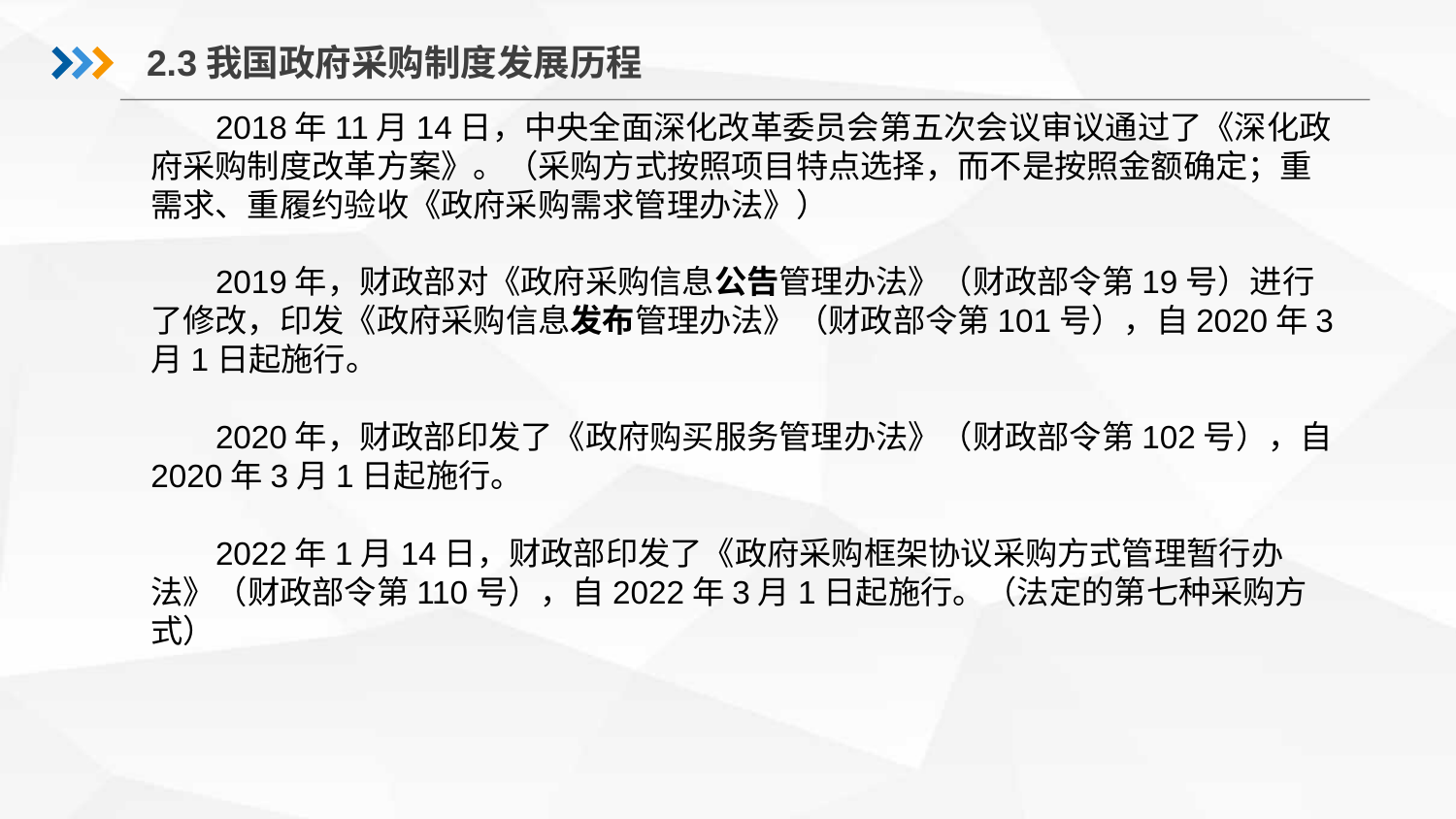

2.3我国政府采购制度发展历程

2018年11月14日，中央全面深化改革委员会第五次会议审议通过了《深化政府采购制度改革方案》。（采购方式按照项目特点选择，而不是按照金额确定；重需求、重履约验收《政府采购需求管理办法》）

2019年，财政部对《政府采购信息公告管理办法》（财政部令第19号）进行了修改，印发《政府采购信息发布管理办法》（财政部令第101号），自2020年3月1日起施行。

2020年，财政部印发了《政府购买服务管理办法》（财政部令第102号），自2020年3月1日起施行。

2022年1月14日，财政部印发了《政府采购框架协议采购方式管理暂行办法》（财政部令第110号），自2022年3月1日起施行。（法定的第七种采购方式）

17